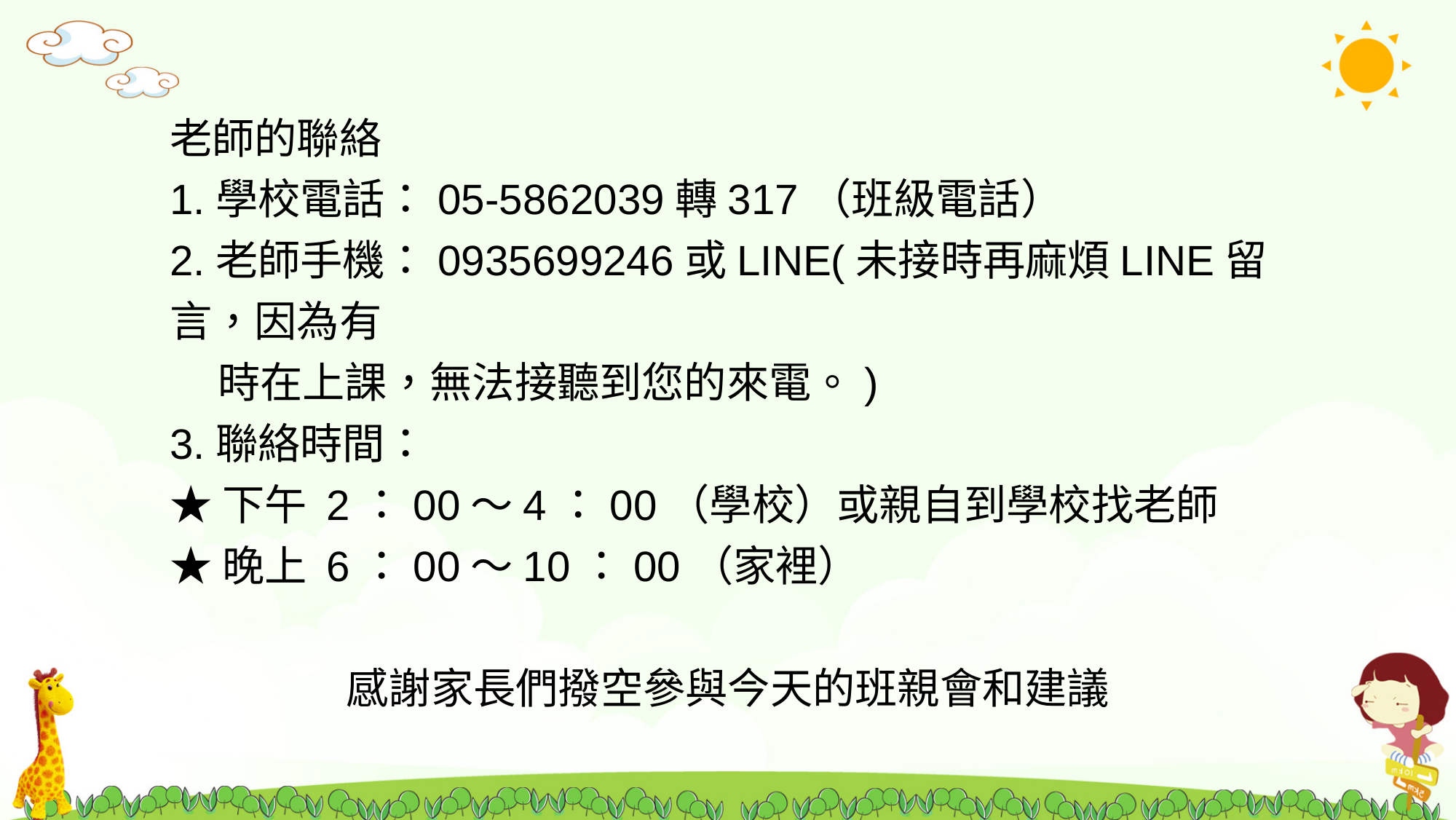

老師的聯絡
1.學校電話：05-5862039轉317（班級電話）
2.老師手機：0935699246或LINE(未接時再麻煩LINE留言，因為有
    時在上課，無法接聽到您的來電。)
3.聯絡時間：
★下午 2：00〜4：00（學校）或親自到學校找老師
★晚上 6：00〜10：00（家裡）

感謝家長們撥空參與今天的班親會和建議